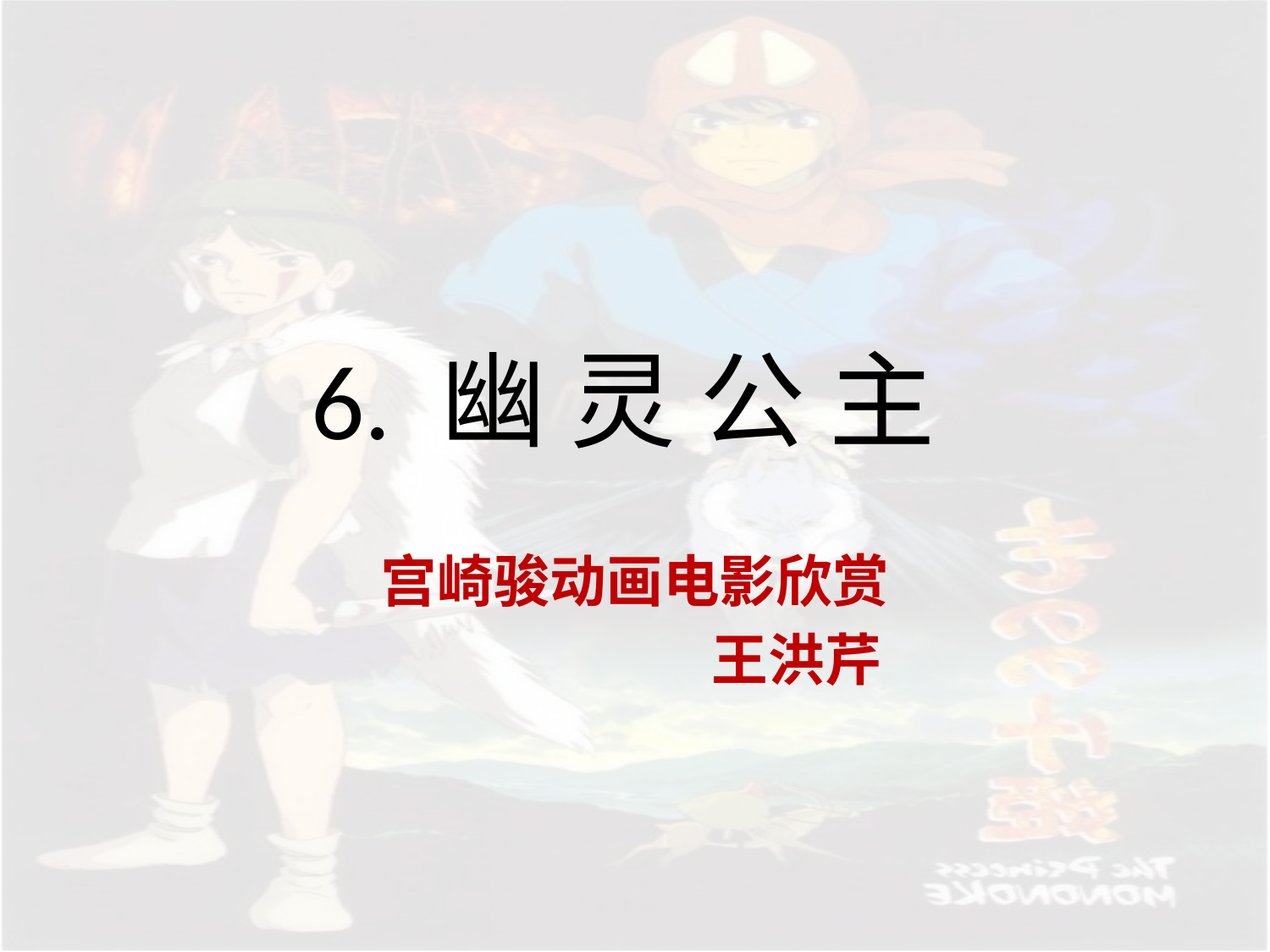

# 6. 幽 灵 公 主
宫崎骏动画电影欣赏
                        王洪芹